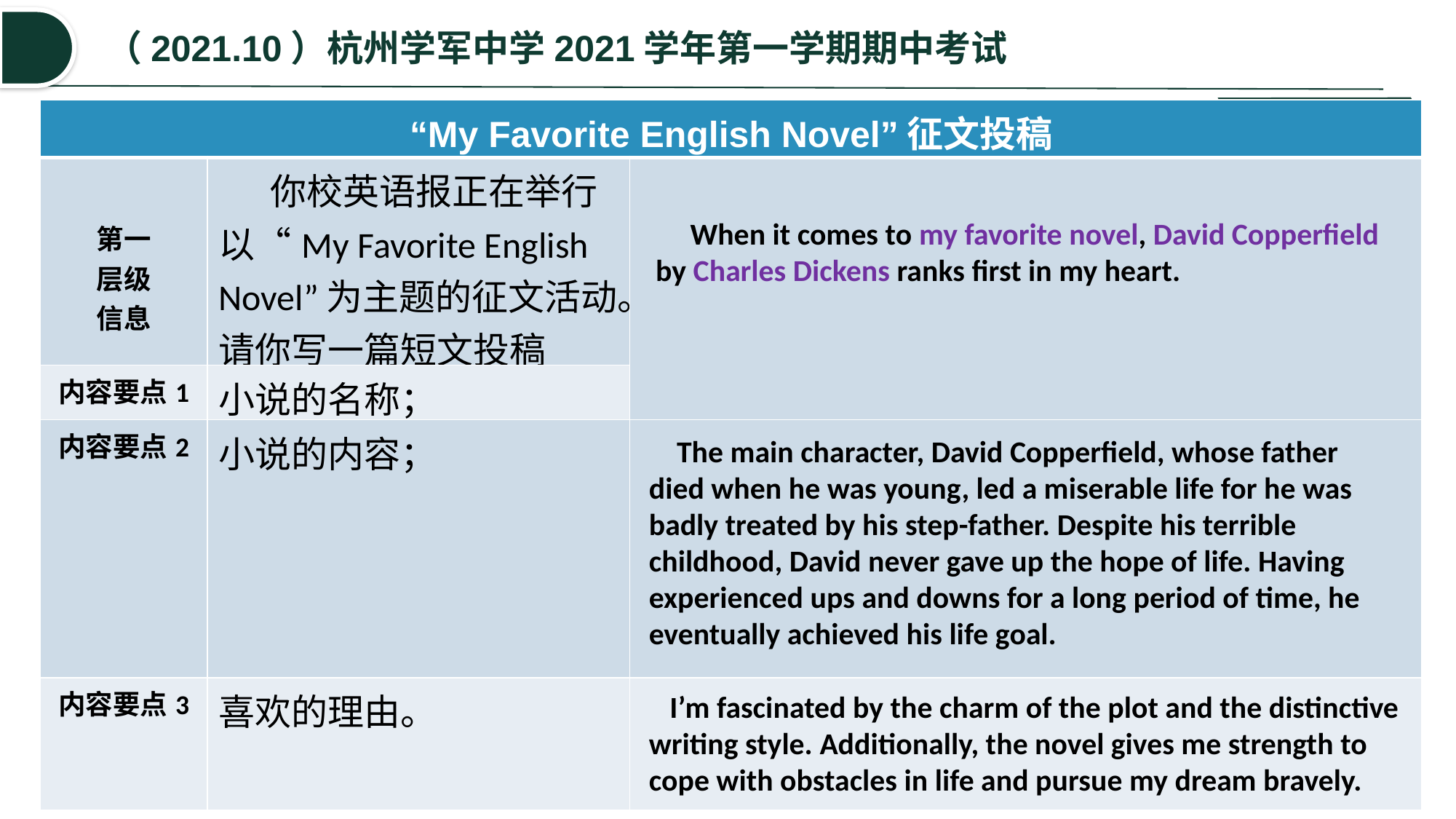

（2021.10）杭州学军中学2021学年第一学期期中考试

| “My Favorite English Novel”征文投稿 |  |  |
| --- | --- | --- |
| 第一 层级 信息 | 你校英语报正在举行以“My Favorite English Novel”为主题的征文活动。请你写一篇短文投稿 |  |
| 内容要点1 | 小说的名称； |  |
| 内容要点2 | 小说的内容； |  |
| 内容要点3 | 喜欢的理由。 |  |
     When it comes to my favorite novel, David Copperfield by Charles Dickens ranks first in my heart.
    The main character, David Copperfield, whose father died when he was young, led a miserable life for he was badly treated by his step-father. Despite his terrible childhood, David never gave up the hope of life. Having experienced ups and downs for a long period of time, he eventually achieved his life goal.
   I’m fascinated by the charm of the plot and the distinctive writing style. Additionally, the novel gives me strength to cope with obstacles in life and pursue my dream bravely.